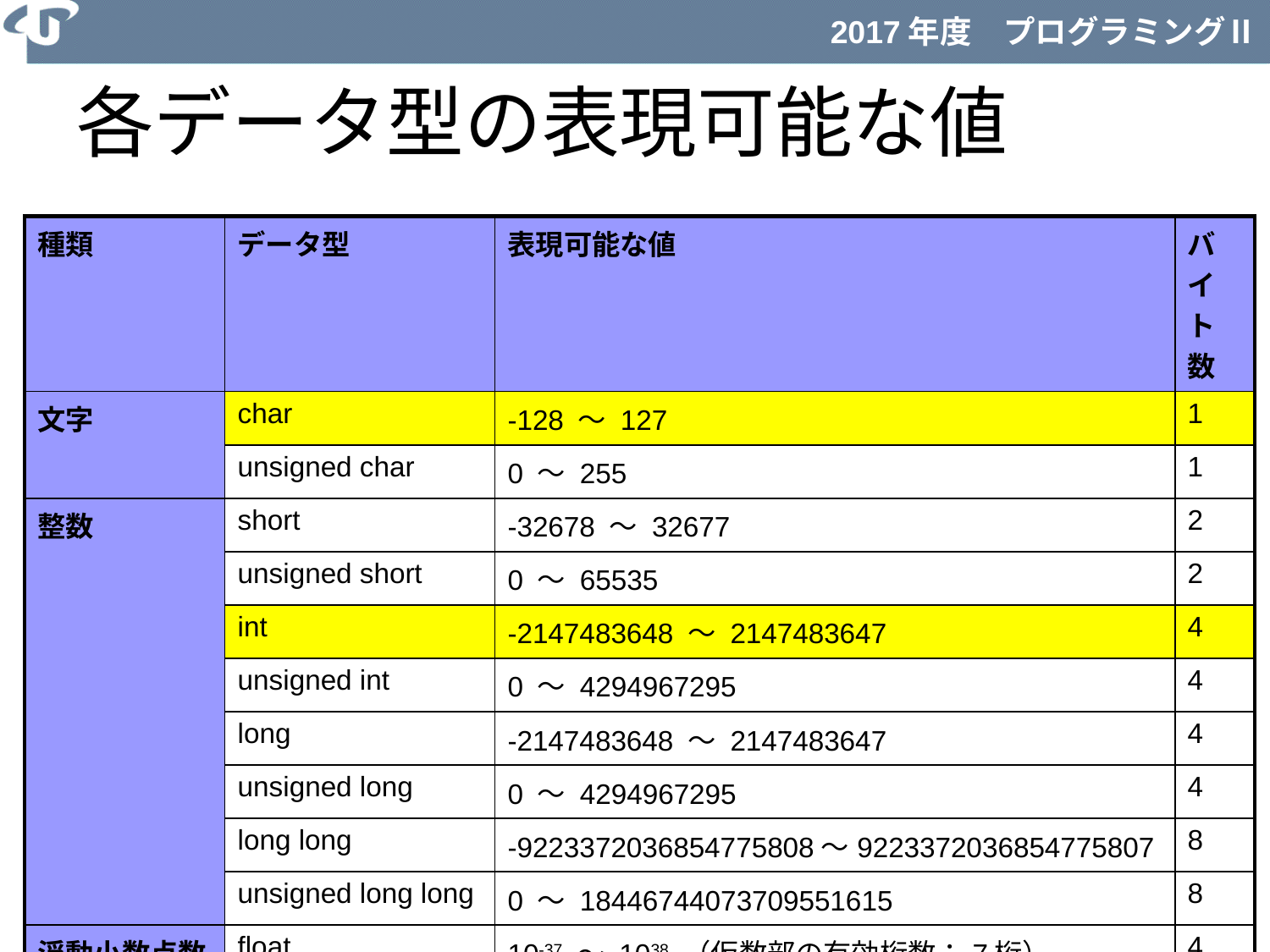

# 各データ型の表現可能な値
| 種類 | データ型 | 表現可能な値 | バイト数 |
| --- | --- | --- | --- |
| 文字 | char | -128 ～ 127 | 1 |
|  | unsigned char | 0 ～ 255 | 1 |
| 整数 | short | -32678 ～ 32677 | 2 |
|  | unsigned short | 0 ～ 65535 | 2 |
|  | int | -2147483648 ～ 2147483647 | 4 |
|  | unsigned int | 0 ～ 4294967295 | 4 |
|  | long | -2147483648 ～ 2147483647 | 4 |
|  | unsigned long | 0 ～ 4294967295 | 4 |
|  | long long | -9223372036854775808～9223372036854775807 | 8 |
|  | unsigned long long | 0 ～ 18446744073709551615 | 8 |
| 浮動小数点数 | float | 10-37 ～ 1038 （仮数部の有効桁数：7桁） | 4 |
|  | double | 10-307 ～ 10307 （仮数部の有効桁数：15桁） | 8 |
|  | long double | 10-4931 ～ 104931 （仮数部の有効桁数：19桁） | 10 |